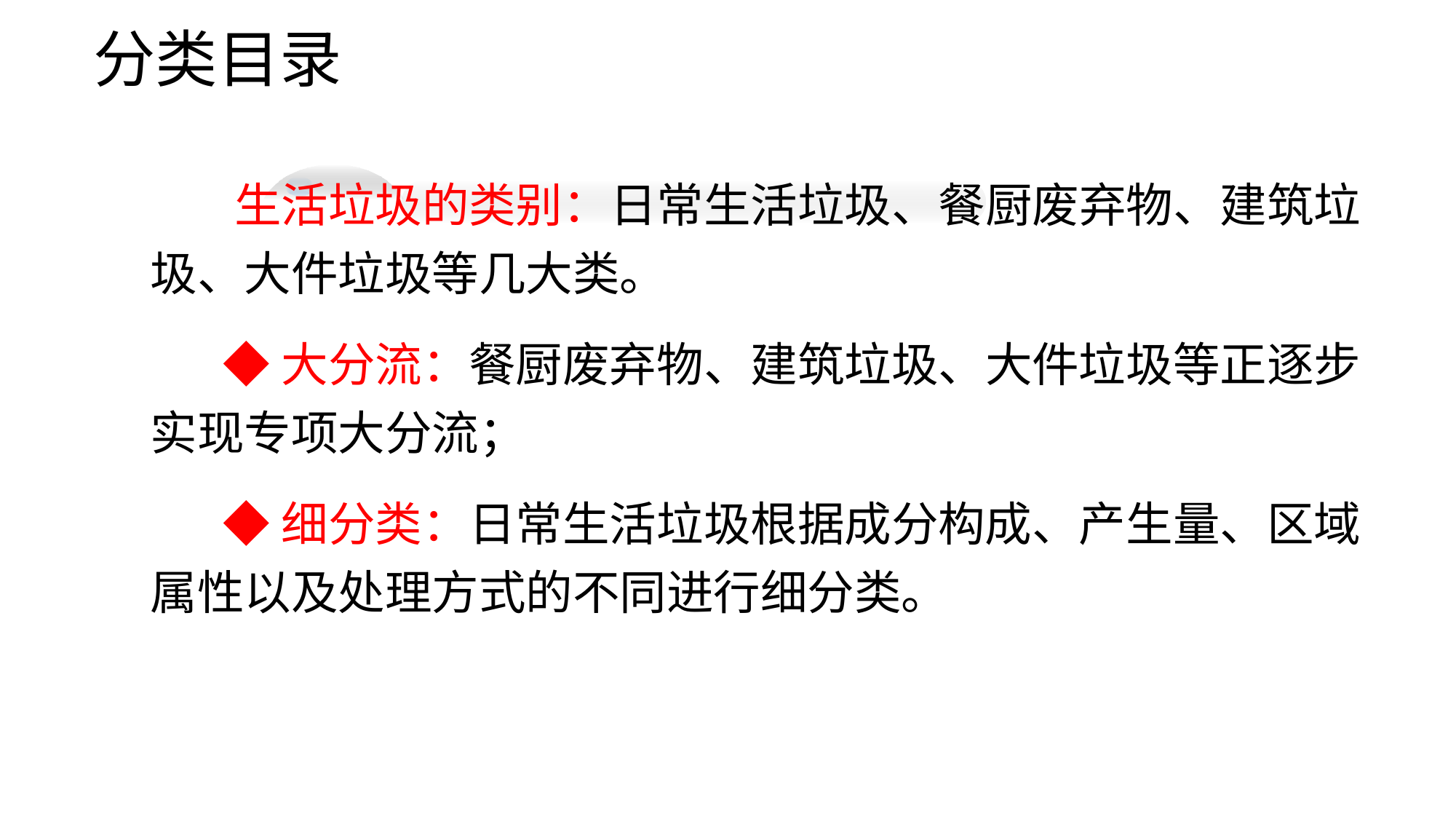

分类目录
 生活垃圾的类别：日常生活垃圾、餐厨废弃物、建筑垃圾、大件垃圾等几大类。
 ◆大分流：餐厨废弃物、建筑垃圾、大件垃圾等正逐步实现专项大分流；
 ◆细分类：日常生活垃圾根据成分构成、产生量、区域属性以及处理方式的不同进行细分类。